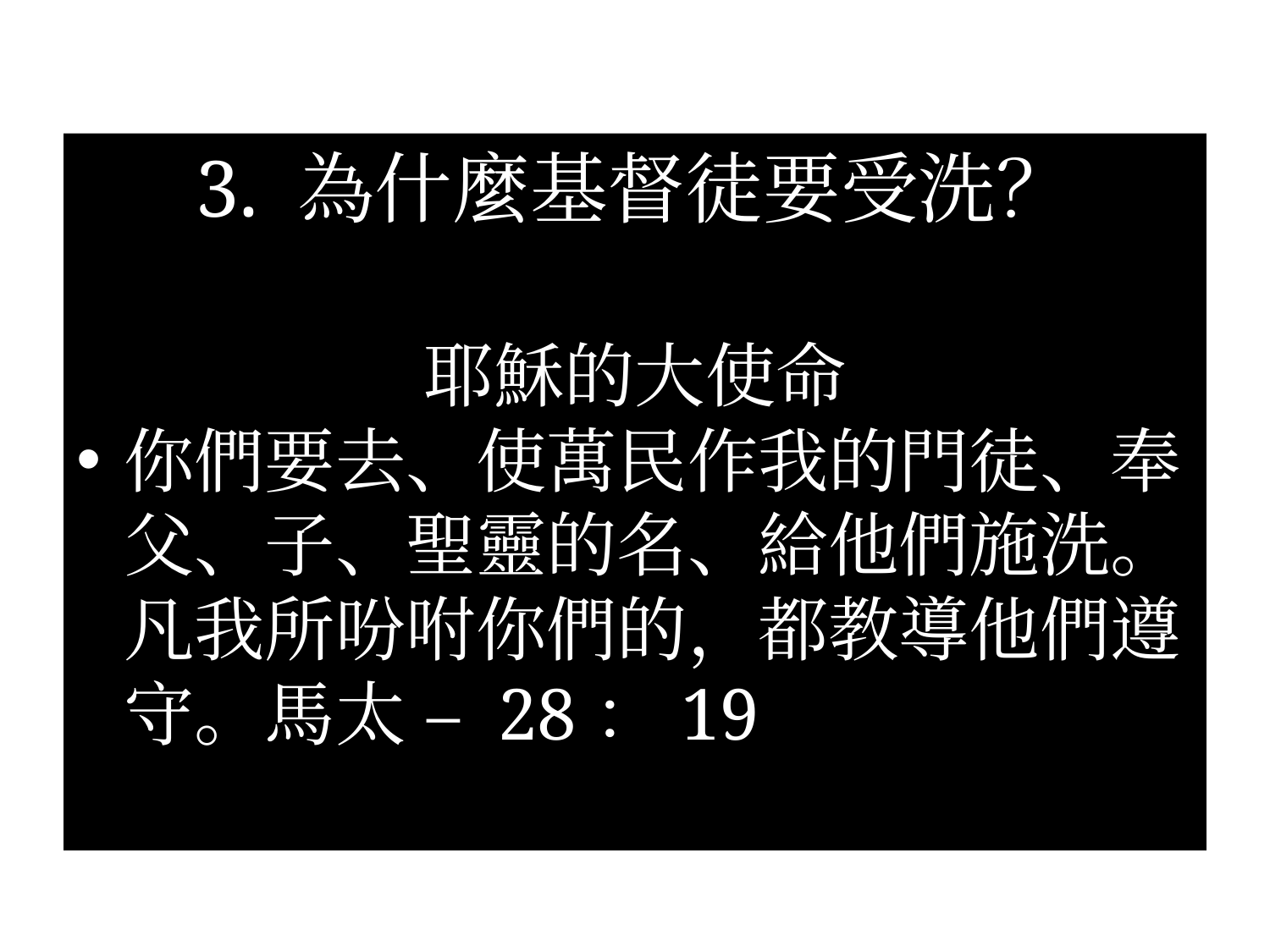

3. 為什麼基督徒要受洗？

耶穌的大使命
你們要去、使萬民作我的門徒、奉父、子、聖靈的名、給他們施洗。凡我所吩咐你們的，都教導他們遵守。馬太 – 28：19